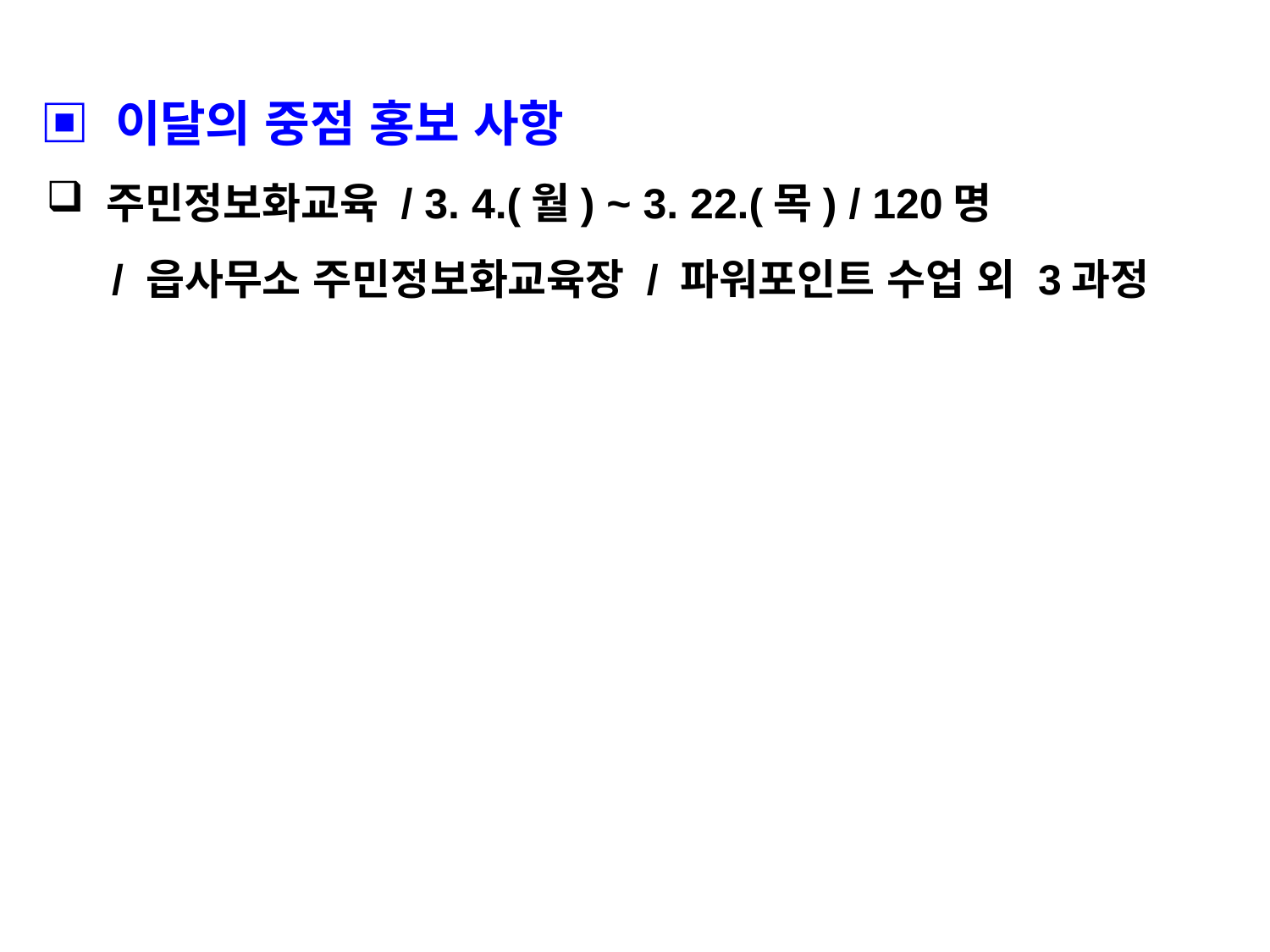

▣ 이달의 중점 홍보 사항
 주민정보화교육 / 3. 4.(월) ~ 3. 22.(목) / 120명
   / 읍사무소 주민정보화교육장 / 파워포인트 수업 외 3과정